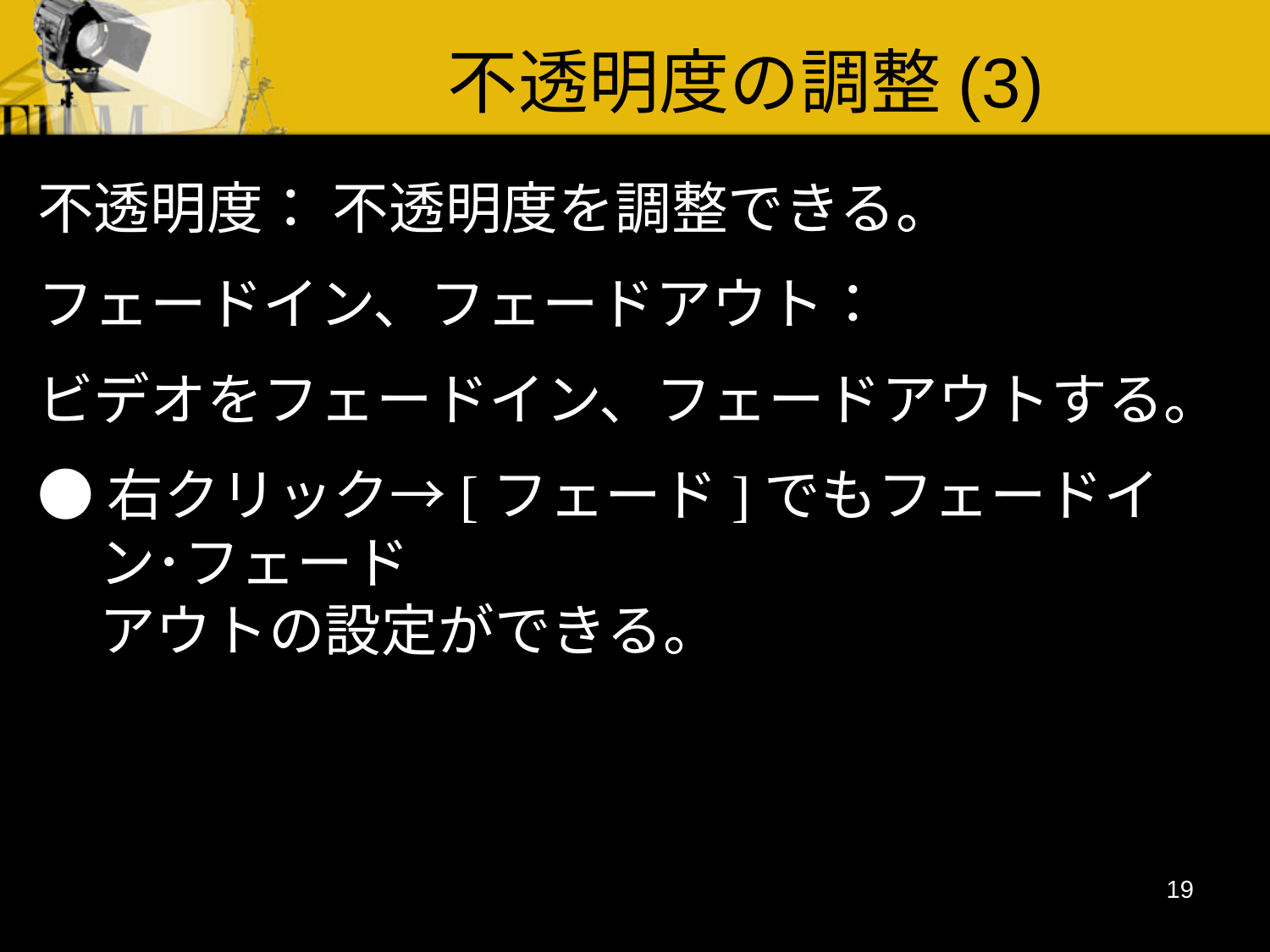

不透明度の調整(3)
不透明度： 不透明度を調整できる。
フェードイン、フェードアウト：
ビデオをフェードイン、フェードアウトする。
●右クリック→[フェード]でもフェードイン･フェード
アウトの設定ができる。
19